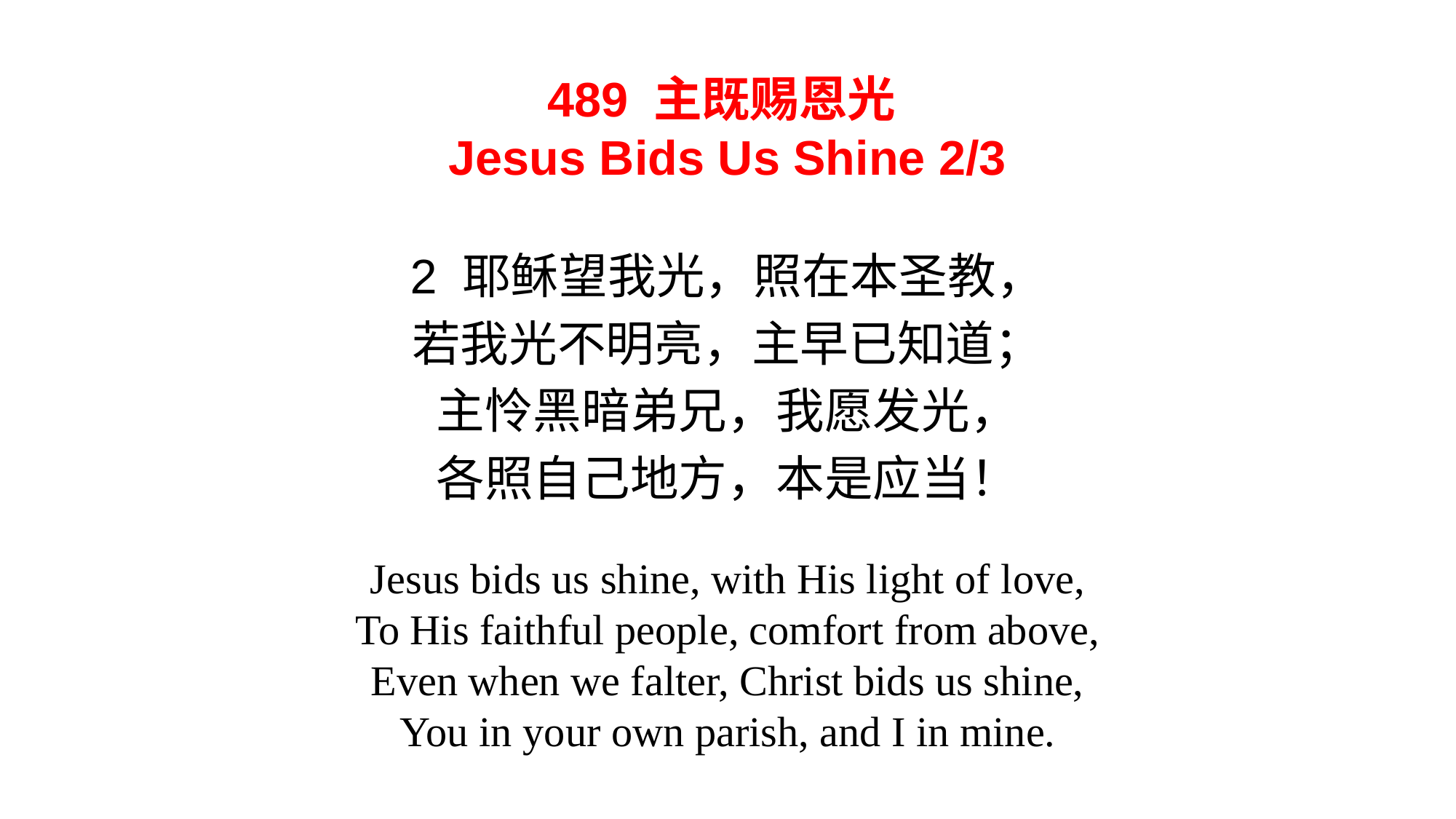

# 489 主既赐恩光 Jesus Bids Us Shine 2/3
2 耶稣望我光，照在本圣教，
若我光不明亮，主早已知道；
主怜黑暗弟兄，我愿发光，
各照自己地方，本是应当！

Jesus bids us shine, with His light of love,
To His faithful people, comfort from above,
Even when we falter, Christ bids us shine,
You in your own parish, and I in mine.